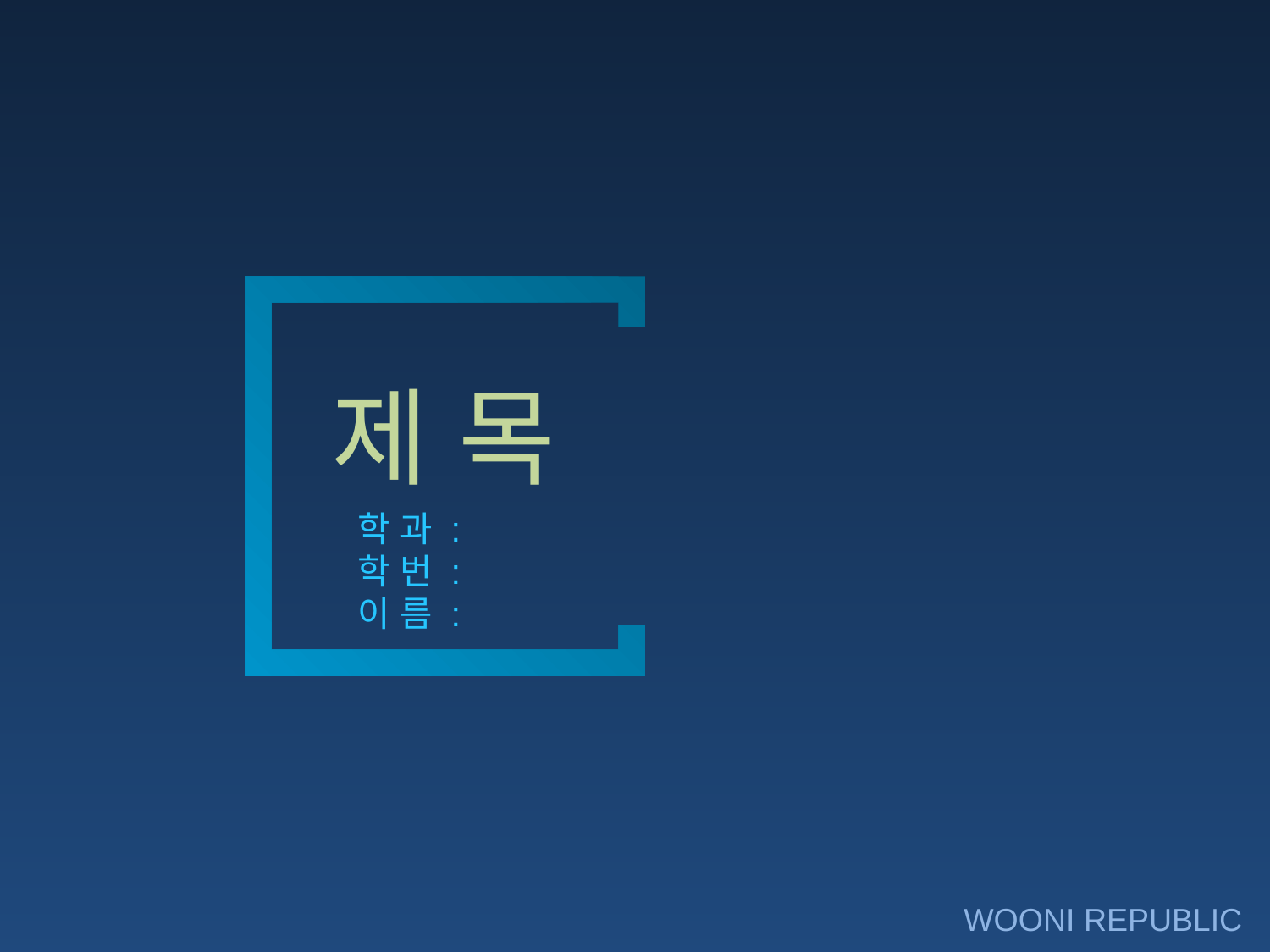

제 목
학 과 :
학 번 :
이 름 :
WOONI REPUBLIC